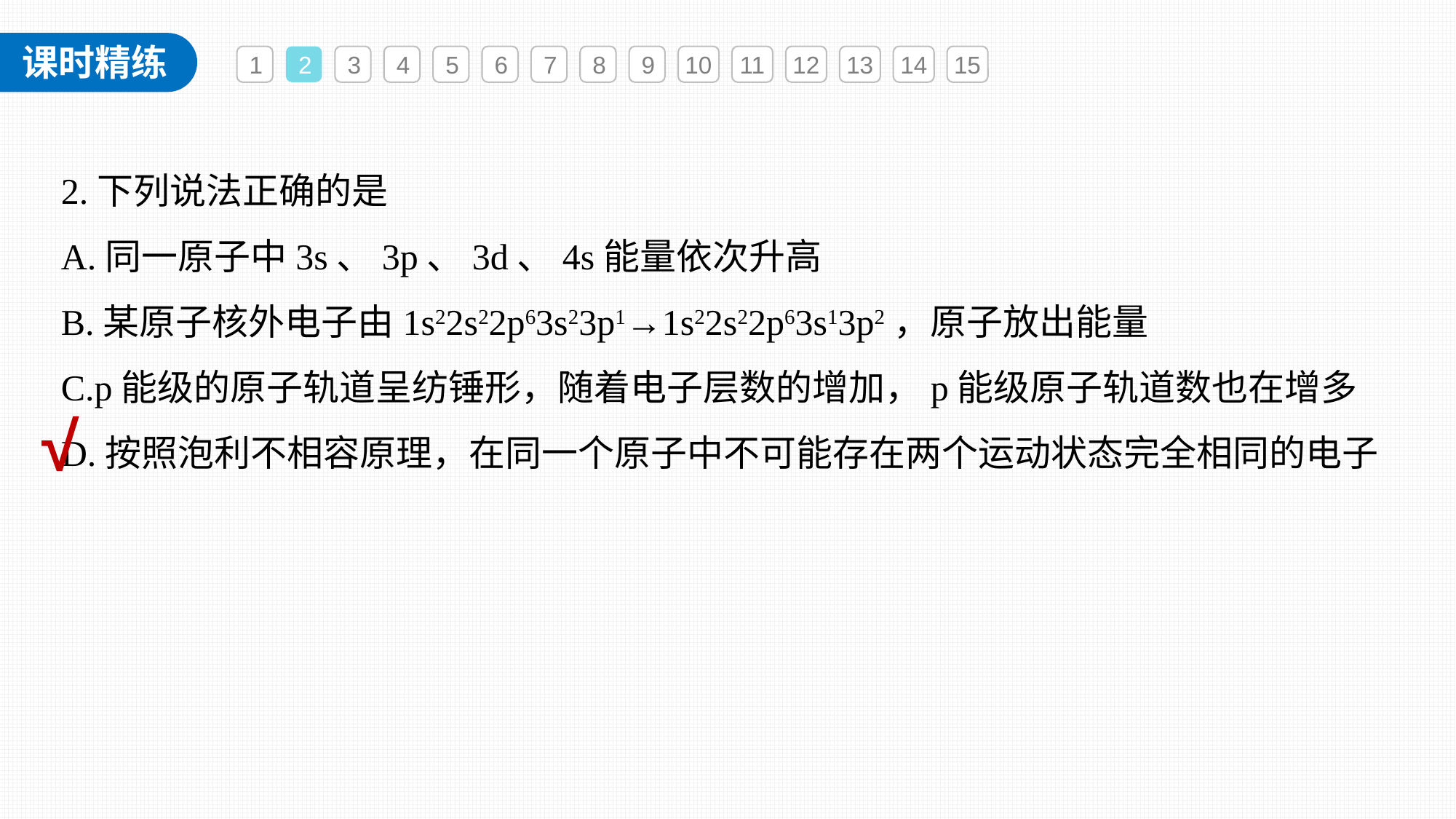

1
2
3
4
5
6
7
8
9
10
11
12
13
14
15
2.下列说法正确的是
A.同一原子中3s、3p、3d、4s能量依次升高
B.某原子核外电子由1s22s22p63s23p1→1s22s22p63s13p2，原子放出能量
C.p能级的原子轨道呈纺锤形，随着电子层数的增加，p能级原子轨道数也在增多
D.按照泡利不相容原理，在同一个原子中不可能存在两个运动状态完全相同的电子
√